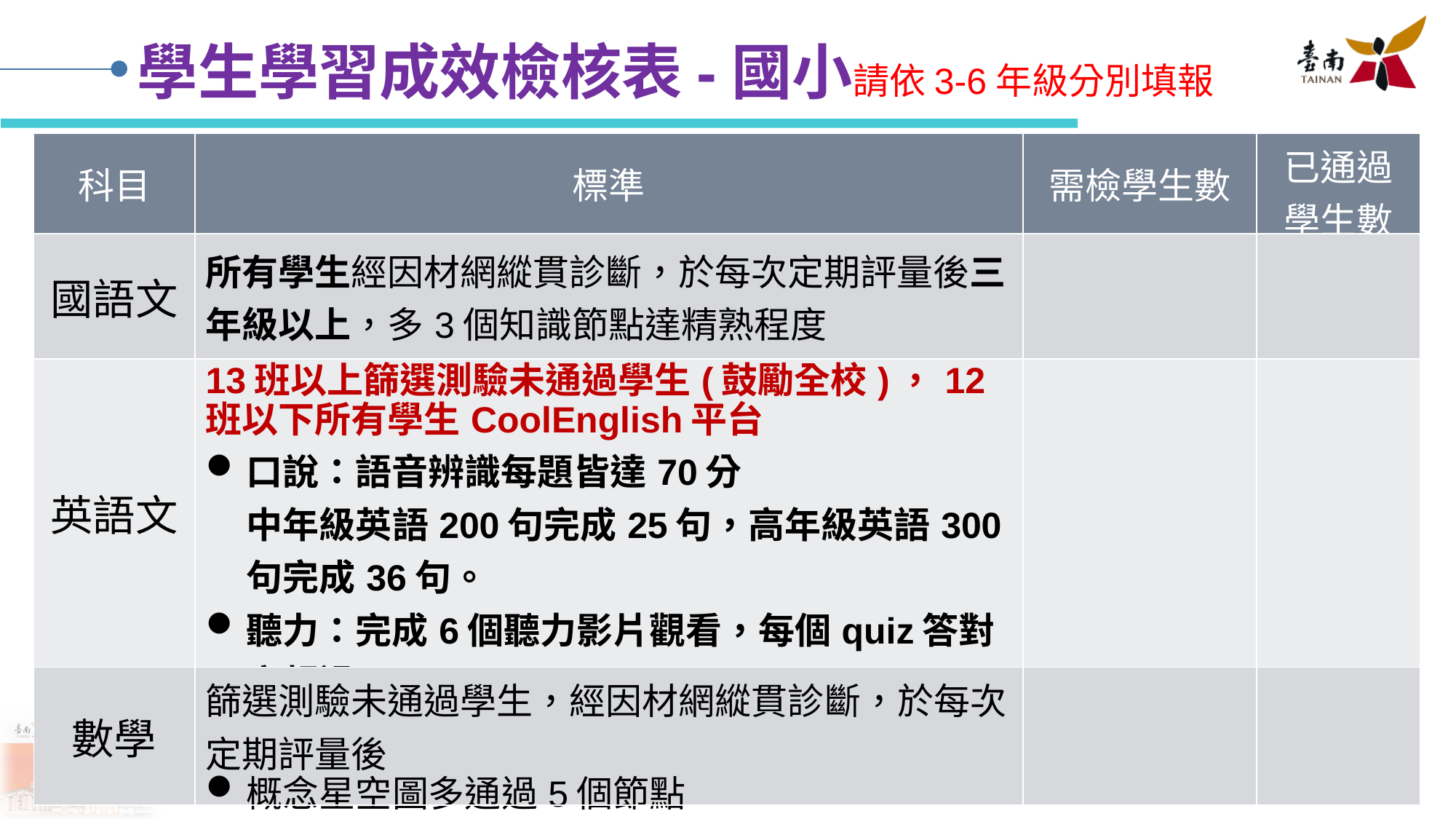

學生學習成效檢核表-國小請依3-6年級分別填報

| 科目 | 標準 | 需檢學生數 | 已通過 學生數 |
| --- | --- | --- | --- |
| 國語文 | 所有學生經因材網縱貫診斷，於每次定期評量後三年級以上，多3個知識節點達精熟程度 |  |  |
| 英語文 | 13班以上篩選測驗未通過學生(鼓勵全校)，12班以下所有學生CoolEnglish平台 口說：語音辨識每題皆達70分 中年級英語200句完成25句，高年級英語300句完成36句。 聽力：完成6個聽力影片觀看，每個quiz答對率超過60% |  |  |
| 數學 | 篩選測驗未通過學生，經因材網縱貫診斷，於每次定期評量後 概念星空圖多通過5個節點 |  |  |